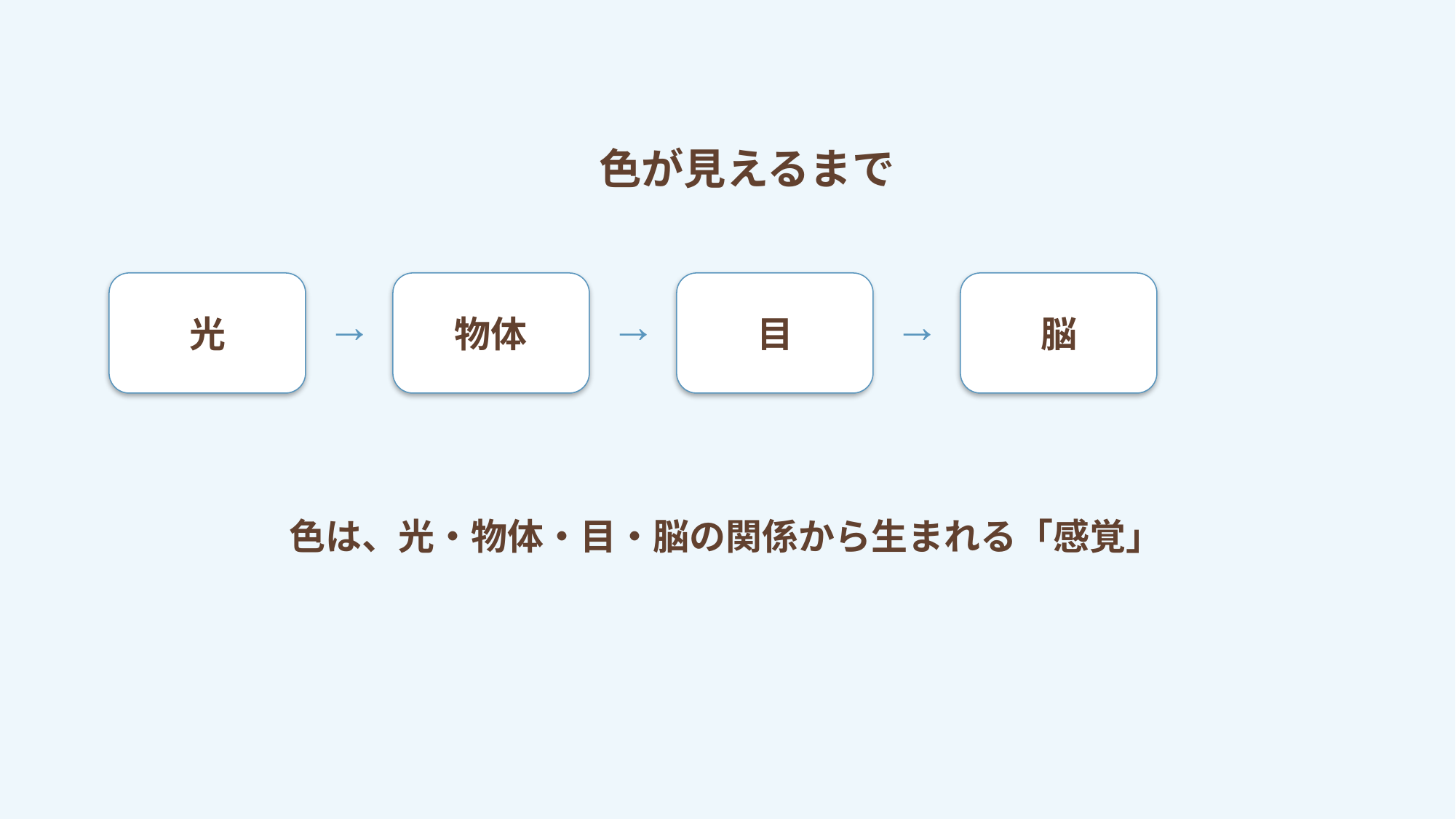

色が見えるまで

光

物体

目

脳
→
→
→
色は、光・物体・目・脳の関係から生まれる「感覚」